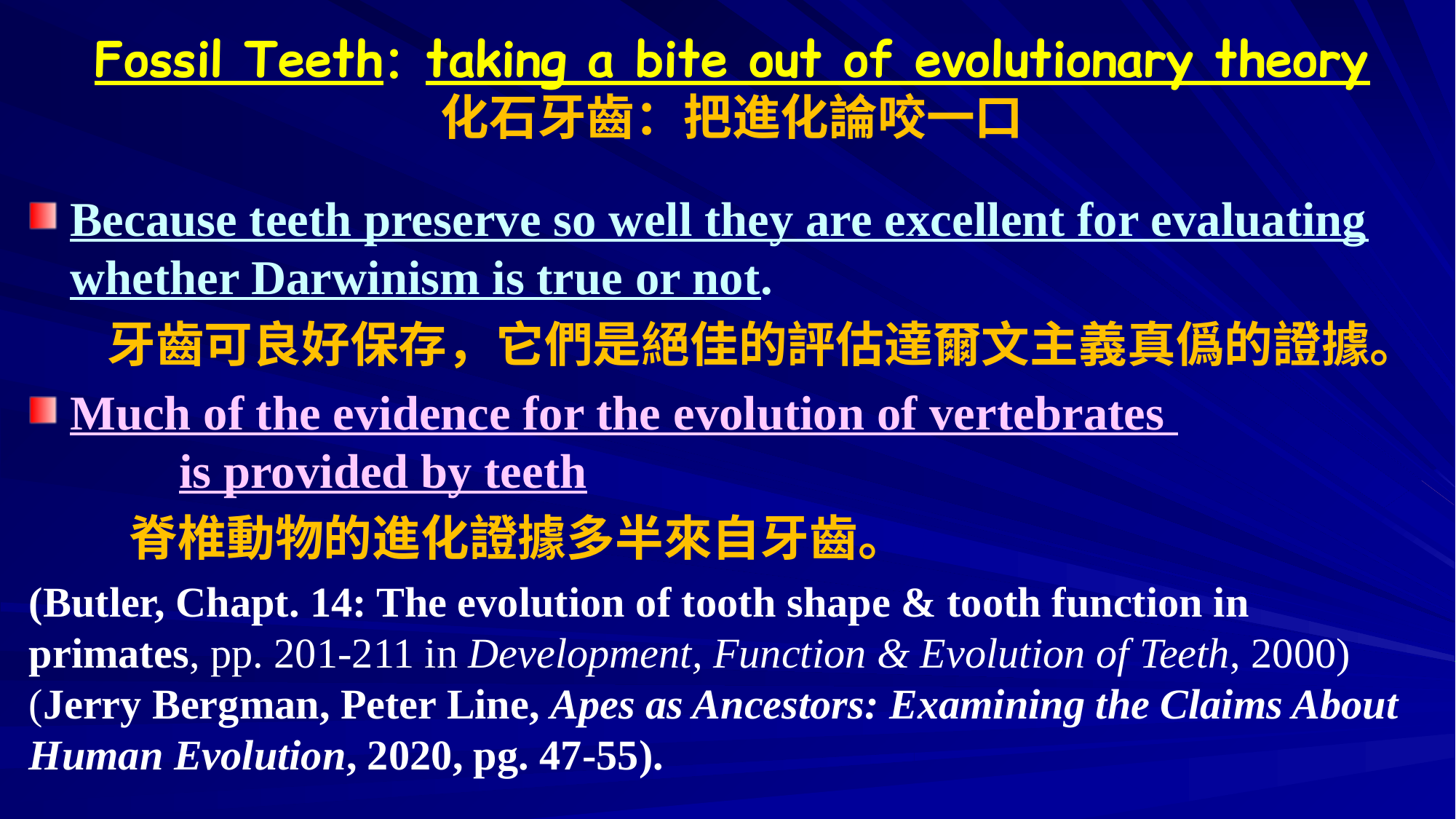

# Fossil Teeth: taking a bite out of evolutionary theory 化石牙齒：把進化論咬一口
Because teeth preserve so well they are excellent for evaluating whether Darwinism is true or not.
      牙齒可良好保存，它們是絕佳的評估達爾文主義真僞的證據。
Much of the evidence for the evolution of vertebrates 			is provided by teeth
        脊椎動物的進化證據多半來自牙齒。
(Butler, Chapt. 14: The evolution of tooth shape & tooth function in primates, pp. 201-211 in Development, Function & Evolution of Teeth, 2000) (Jerry Bergman, Peter Line, Apes as Ancestors: Examining the Claims About Human Evolution, 2020, pg. 47-55).